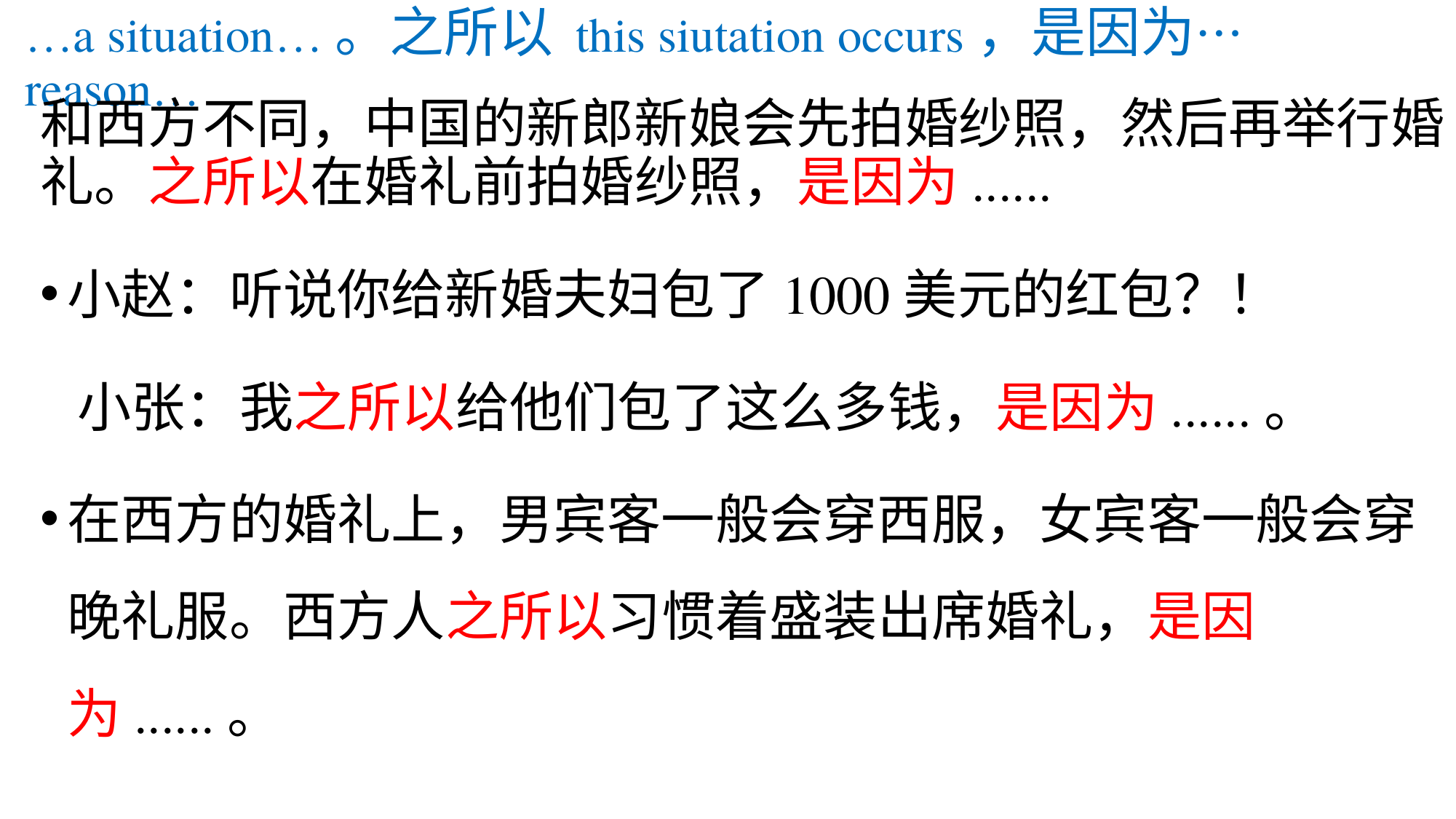

# …a situation…。之所以 this siutation occurs，是因为…reason…
和西方不同，中国的新郎新娘会先拍婚纱照，然后再举行婚礼。之所以在婚礼前拍婚纱照，是因为......
小赵：听说你给新婚夫妇包了1000美元的红包？！
  小张：我之所以给他们包了这么多钱，是因为......。
在西方的婚礼上，男宾客一般会穿西服，女宾客一般会穿晚礼服。西方人之所以习惯着盛装出席婚礼，是因为......。